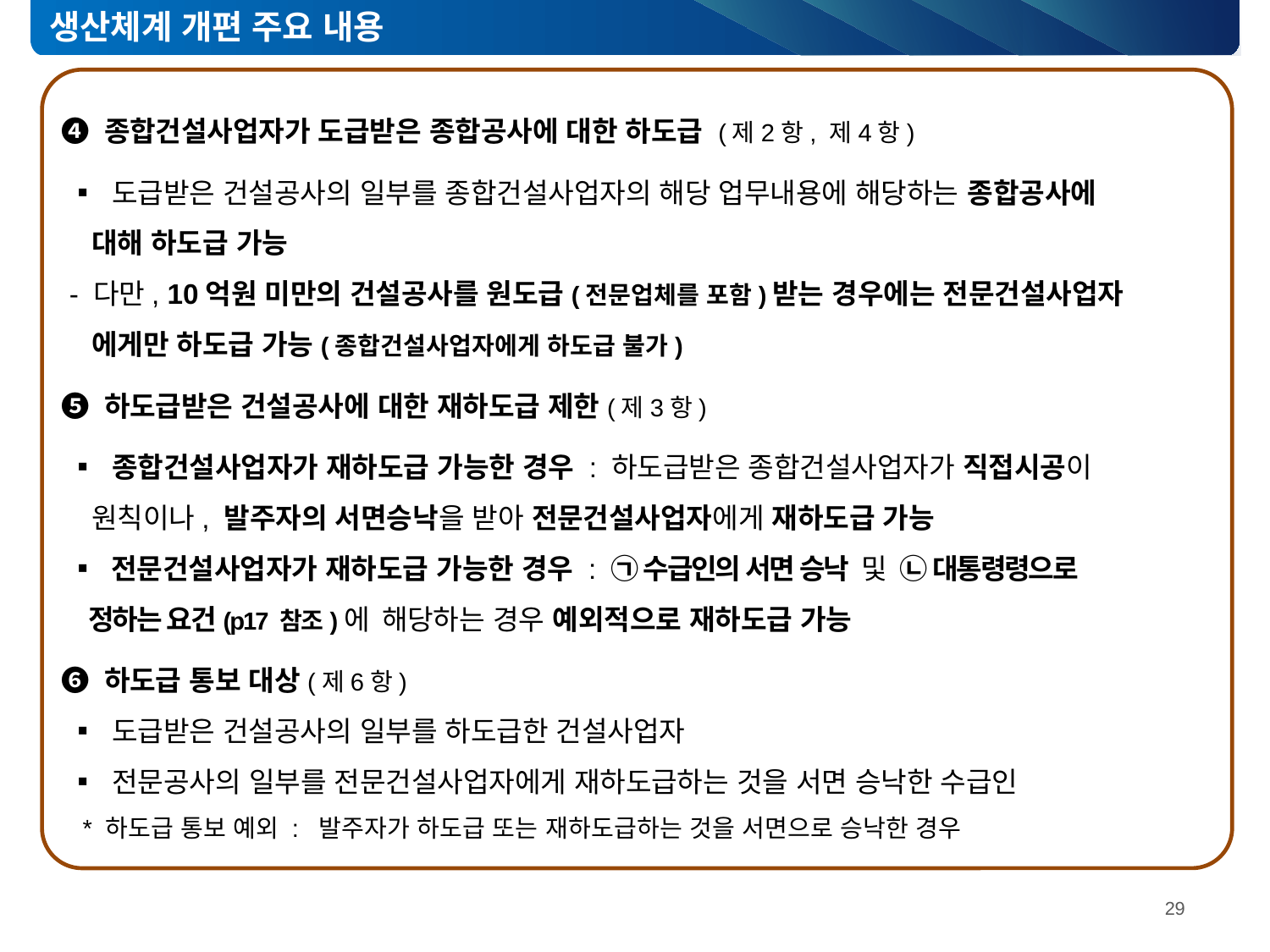

생산체계 개편 주요 내용

❹ 종합건설사업자가 도급받은 종합공사에 대한 하도급 (제2항, 제4항)
 ▪ 도급받은 건설공사의 일부를 종합건설사업자의 해당 업무내용에 해당하는 종합공사에
   대해 하도급 가능
 - 다만, 10억원 미만의 건설공사를 원도급(전문업체를 포함)받는 경우에는 전문건설사업자
   에게만 하도급 가능(종합건설사업자에게 하도급 불가)
❺ 하도급받은 건설공사에 대한 재하도급 제한(제3항)
 ▪ 종합건설사업자가 재하도급 가능한 경우 : 하도급받은 종합건설사업자가 직접시공이
   원칙이나, 발주자의 서면승낙을 받아 전문건설사업자에게 재하도급 가능
 ▪ 전문건설사업자가 재하도급 가능한 경우 : ㉠ 수급인의 서면 승낙  및  ㉡ 대통령령으로
   정하는 요건(p17 참조)에  해당하는 경우 예외적으로 재하도급 가능
❻ 하도급 통보 대상(제6항)
 ▪ 도급받은 건설공사의 일부를 하도급한 건설사업자
 ▪ 전문공사의 일부를 전문건설사업자에게 재하도급하는 것을 서면 승낙한 수급인
   * 하도급 통보 예외 :  발주자가 하도급 또는 재하도급하는 것을 서면으로 승낙한 경우